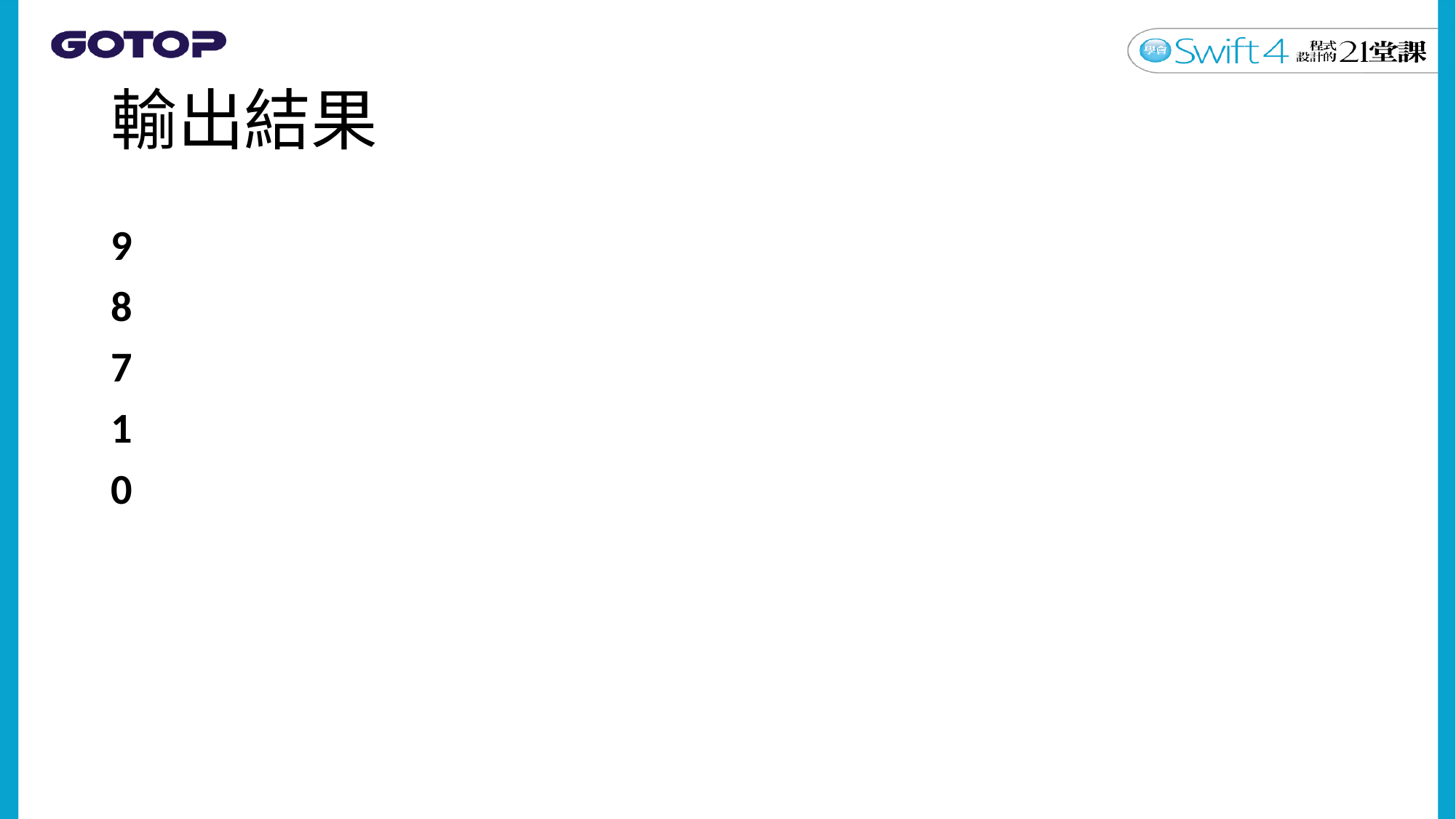

# 輸出結果
9
8
7
1
0